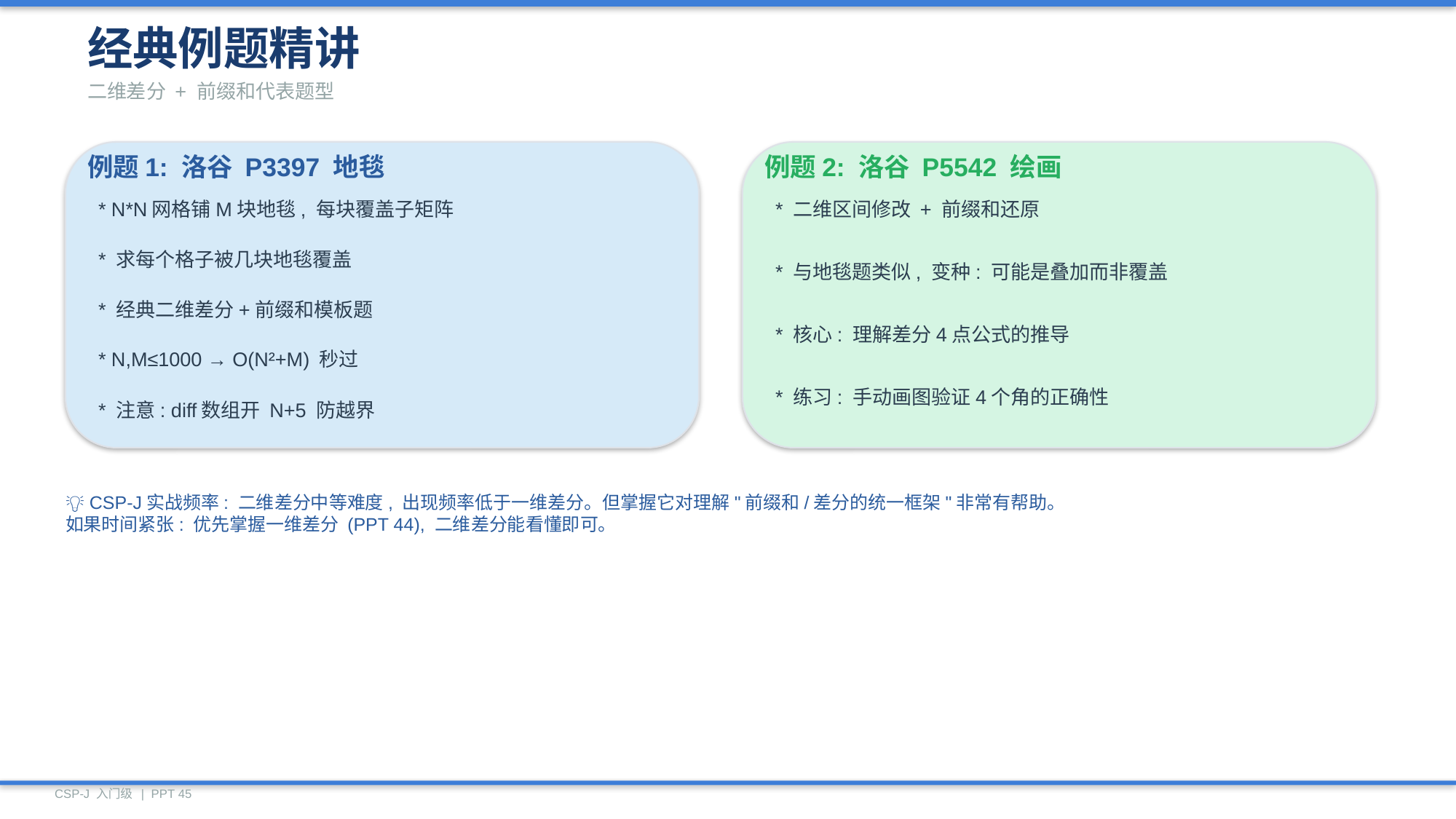

经典例题精讲
二维差分 + 前缀和代表题型

例题1: 洛谷 P3397 地毯
例题2: 洛谷 P5542 绘画
* N*N网格铺M块地毯, 每块覆盖子矩阵
* 二维区间修改 + 前缀和还原
* 求每个格子被几块地毯覆盖
* 与地毯题类似, 变种: 可能是叠加而非覆盖
* 经典二维差分+前缀和模板题
* 核心: 理解差分4点公式的推导
* N,M≤1000 → O(N²+M) 秒过
* 练习: 手动画图验证4个角的正确性
* 注意: diff数组开 N+5 防越界
💡 CSP-J实战频率: 二维差分中等难度, 出现频率低于一维差分。但掌握它对理解"前缀和/差分的统一框架"非常有帮助。
如果时间紧张: 优先掌握一维差分 (PPT 44), 二维差分能看懂即可。

CSP-J 入门级  |  PPT 45